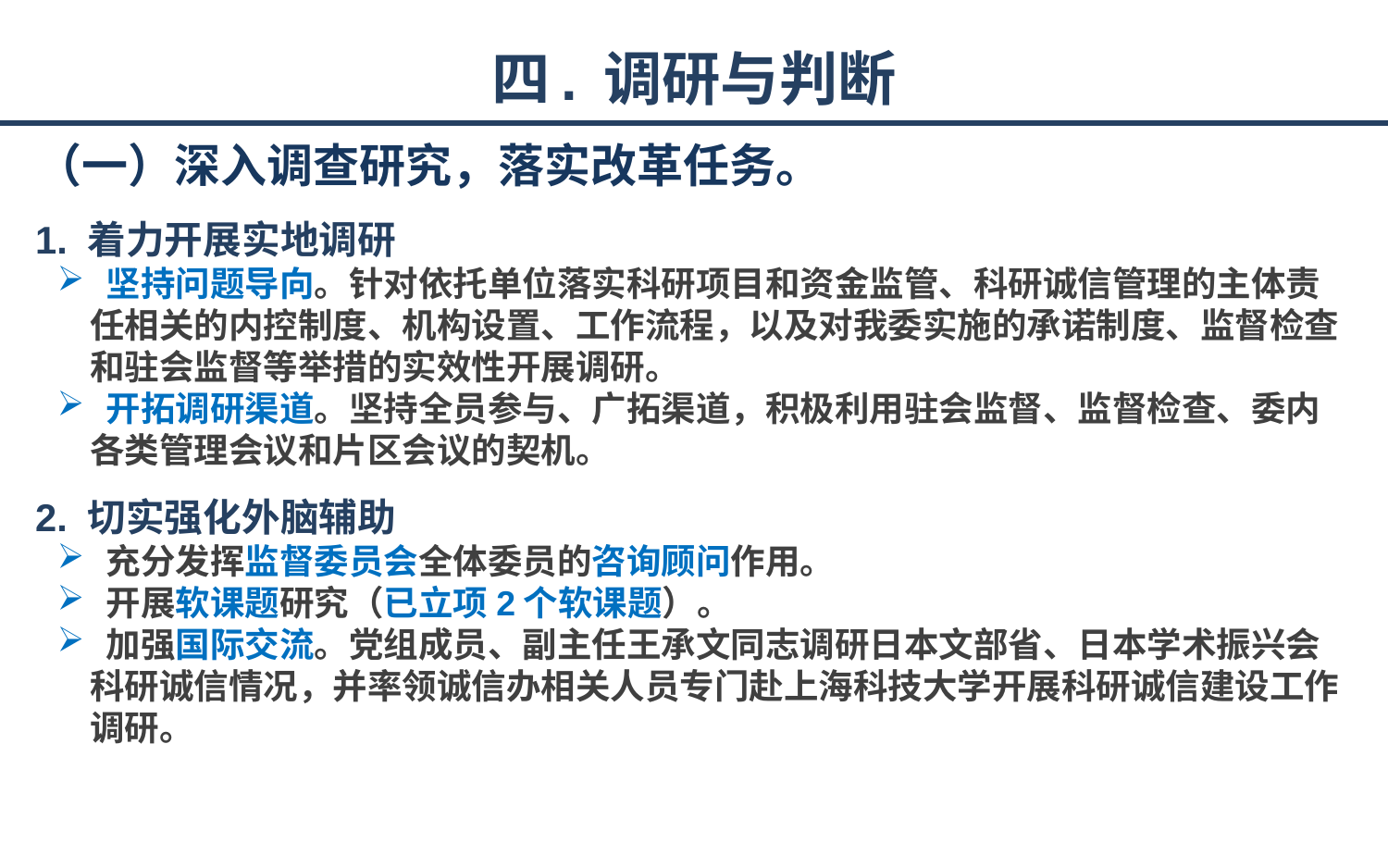

# 四. 调研与判断
（一）深入调查研究，落实改革任务。
1. 着力开展实地调研
 坚持问题导向。针对依托单位落实科研项目和资金监管、科研诚信管理的主体责任相关的内控制度、机构设置、工作流程，以及对我委实施的承诺制度、监督检查和驻会监督等举措的实效性开展调研。
 开拓调研渠道。坚持全员参与、广拓渠道，积极利用驻会监督、监督检查、委内各类管理会议和片区会议的契机。
2. 切实强化外脑辅助
 充分发挥监督委员会全体委员的咨询顾问作用。
 开展软课题研究（已立项2个软课题）。
 加强国际交流。党组成员、副主任王承文同志调研日本文部省、日本学术振兴会科研诚信情况，并率领诚信办相关人员专门赴上海科技大学开展科研诚信建设工作调研。